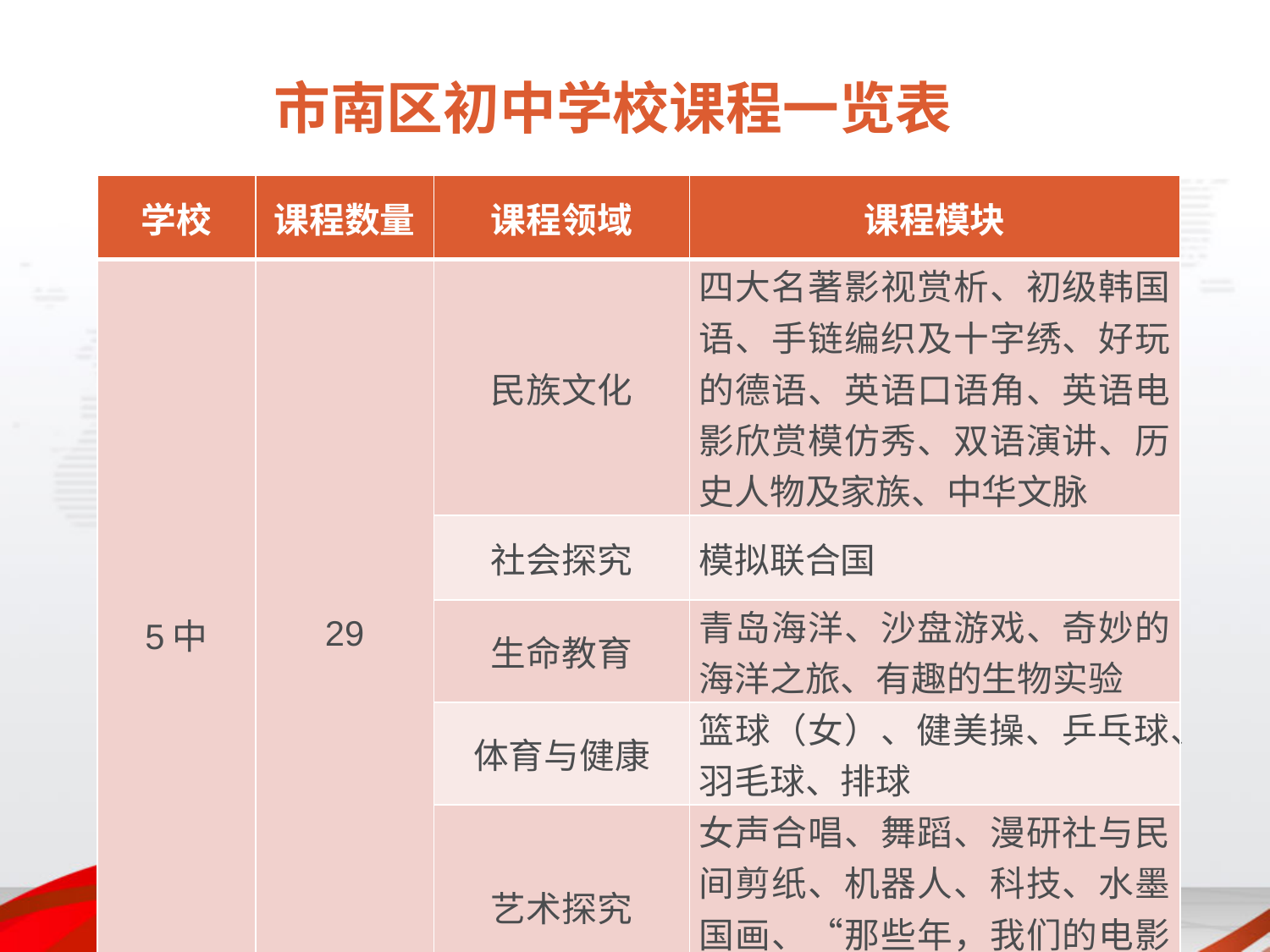

# 市南区初中学校课程一览表
| 学校 | 课程数量 | 课程领域 | 课程模块 |
| --- | --- | --- | --- |
| 5中 | 29 | 民族文化 | 四大名著影视赏析、初级韩国语、手链编织及十字绣、好玩的德语、英语口语角、英语电影欣赏模仿秀、双语演讲、历史人物及家族、中华文脉 |
|  |  | 社会探究 | 模拟联合国 |
|  |  | 生命教育 | 青岛海洋、沙盘游戏、奇妙的海洋之旅、有趣的生物实验 |
|  |  | 体育与健康 | 篮球（女）、健美操、乒乓球、羽毛球、排球 |
|  |  | 艺术探究 | 女声合唱、舞蹈、漫研社与民间剪纸、机器人、科技、水墨国画、“那些年，我们的电影梦” |